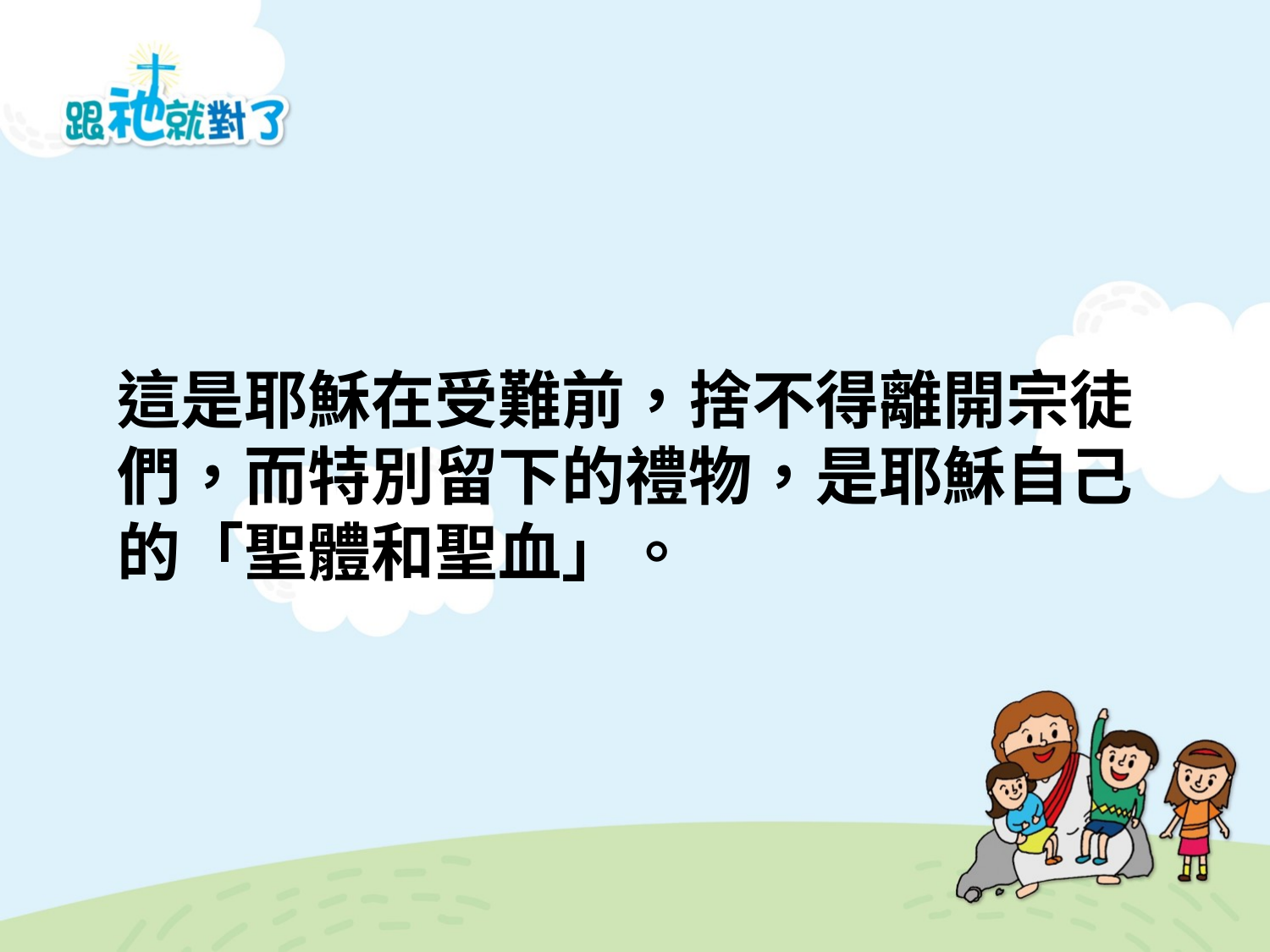

這是耶穌在受難前，捨不得離開宗徒們，而特別留下的禮物，是耶穌自己的「聖體和聖血」。